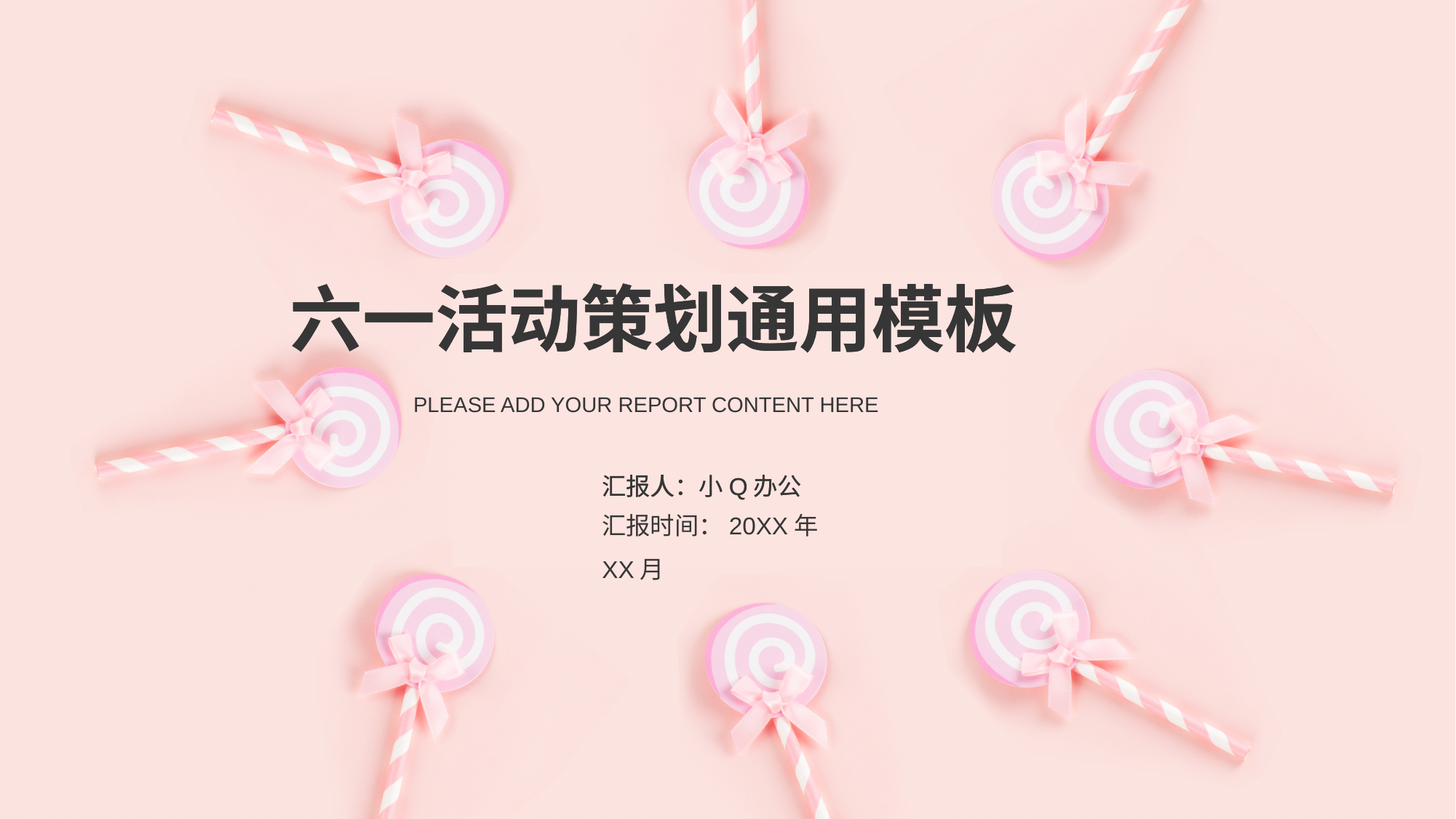

六一活动策划通用模板
六一活动策划通用模板
PLEASE ADD YOUR REPORT CONTENT HERE
汇报人：小Q办公
汇报人：小Q办公
汇报时间：20XX年XX月